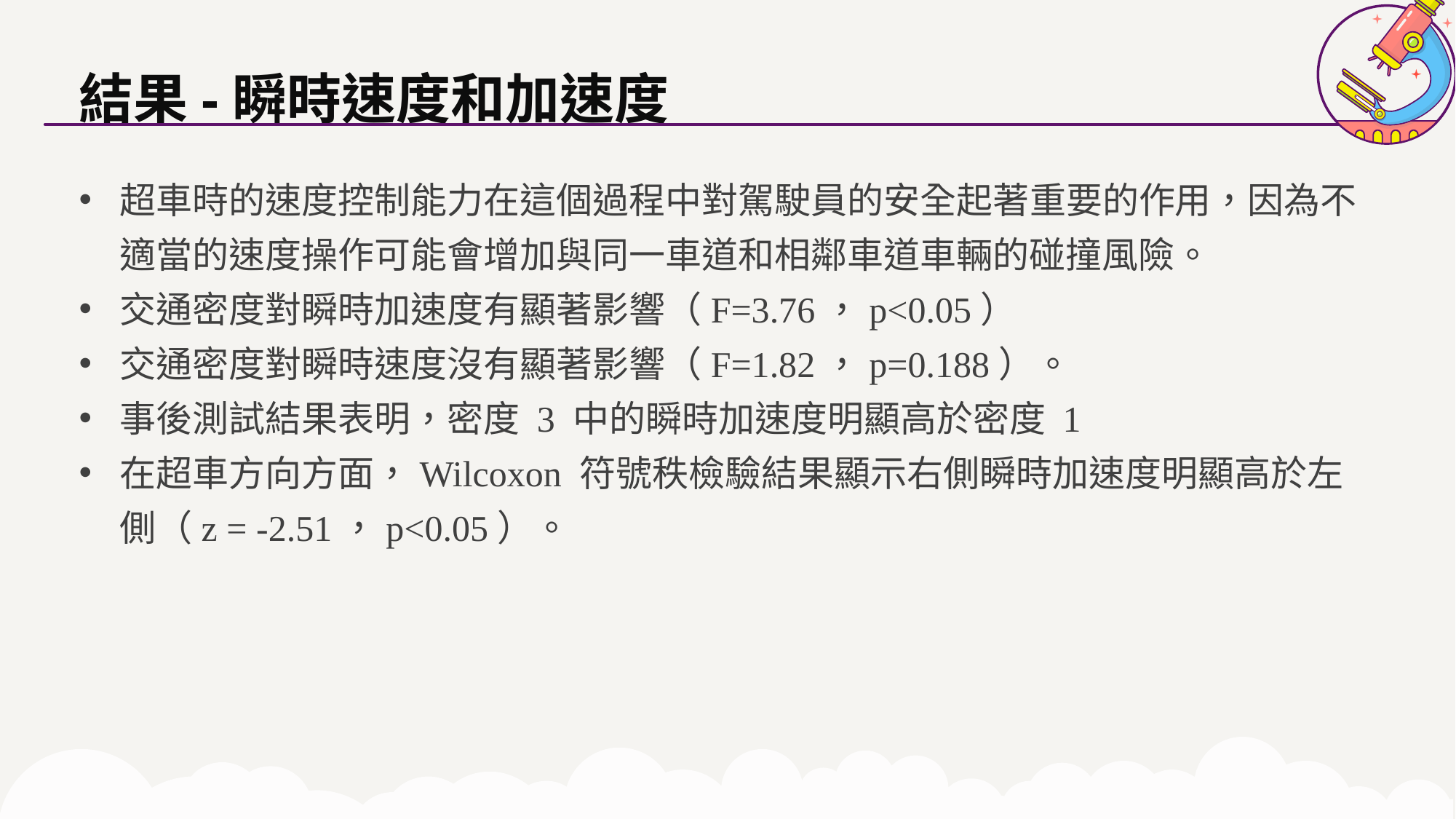

結果-瞬時速度和加速度
超車時的速度控制能力在這個過程中對駕駛員的安全起著重要的作用，因為不適當的速度操作可能會增加與同一車道和相鄰車道車輛的碰撞風險。
交通密度對瞬時加速度有顯著影響（F=3.76，p<0.05）
交通密度對瞬時速度沒有顯著影響（F=1.82，p=0.188）。
事後測試結果表明，密度 3 中的瞬時加速度明顯高於密度 1
在超車方向方面，Wilcoxon 符號秩檢驗結果顯示右側瞬時加速度明顯高於左側（z = -2.51，p<0.05）。